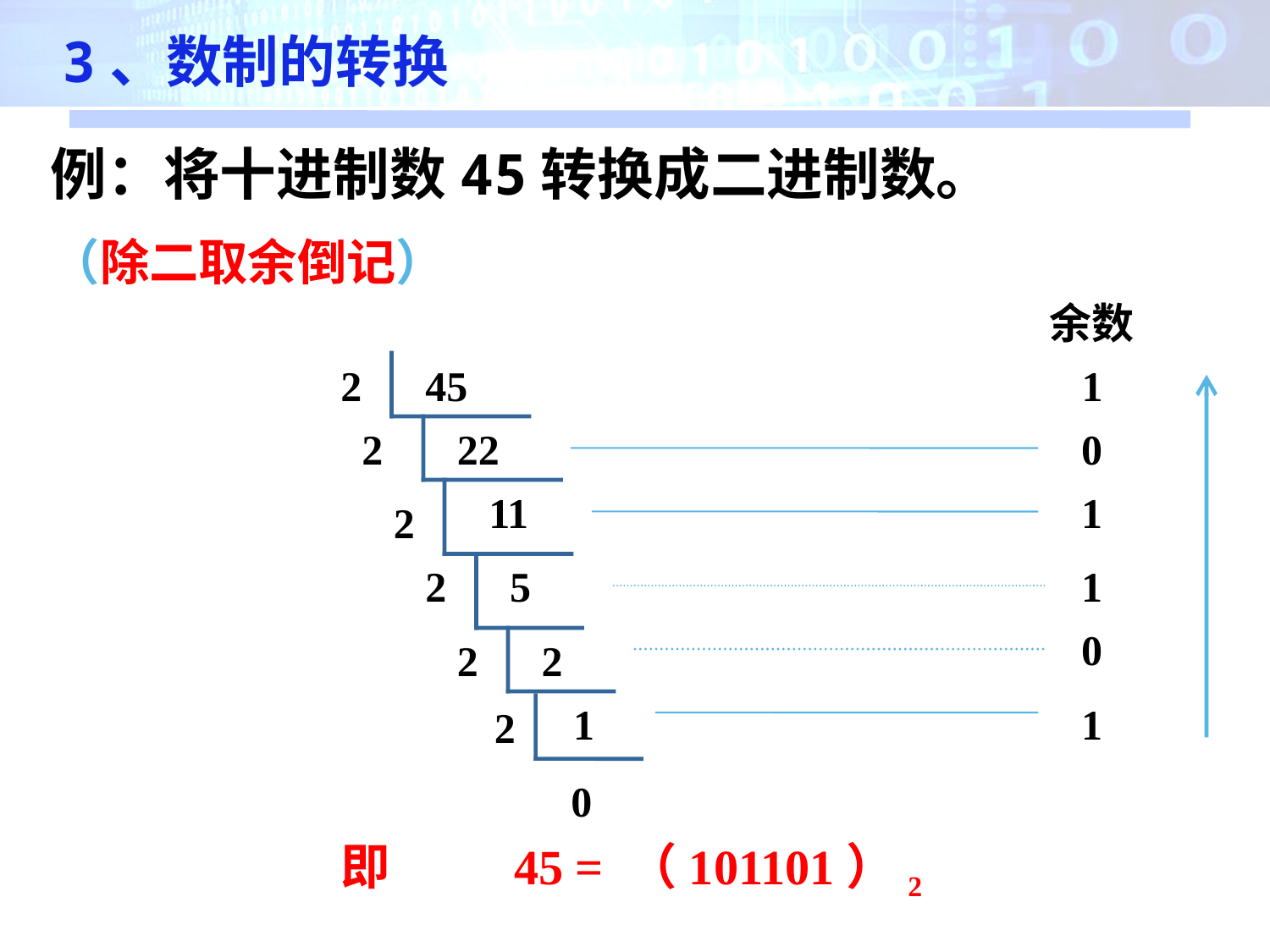

3、数制的转换
例：将十进制数45转换成二进制数。
（除二取余倒记）

余数
2

45                                                          1
2
  22

0

11
1
2

2

5
1

0
2

2

1
1

2

0

即          45 = （101101）2